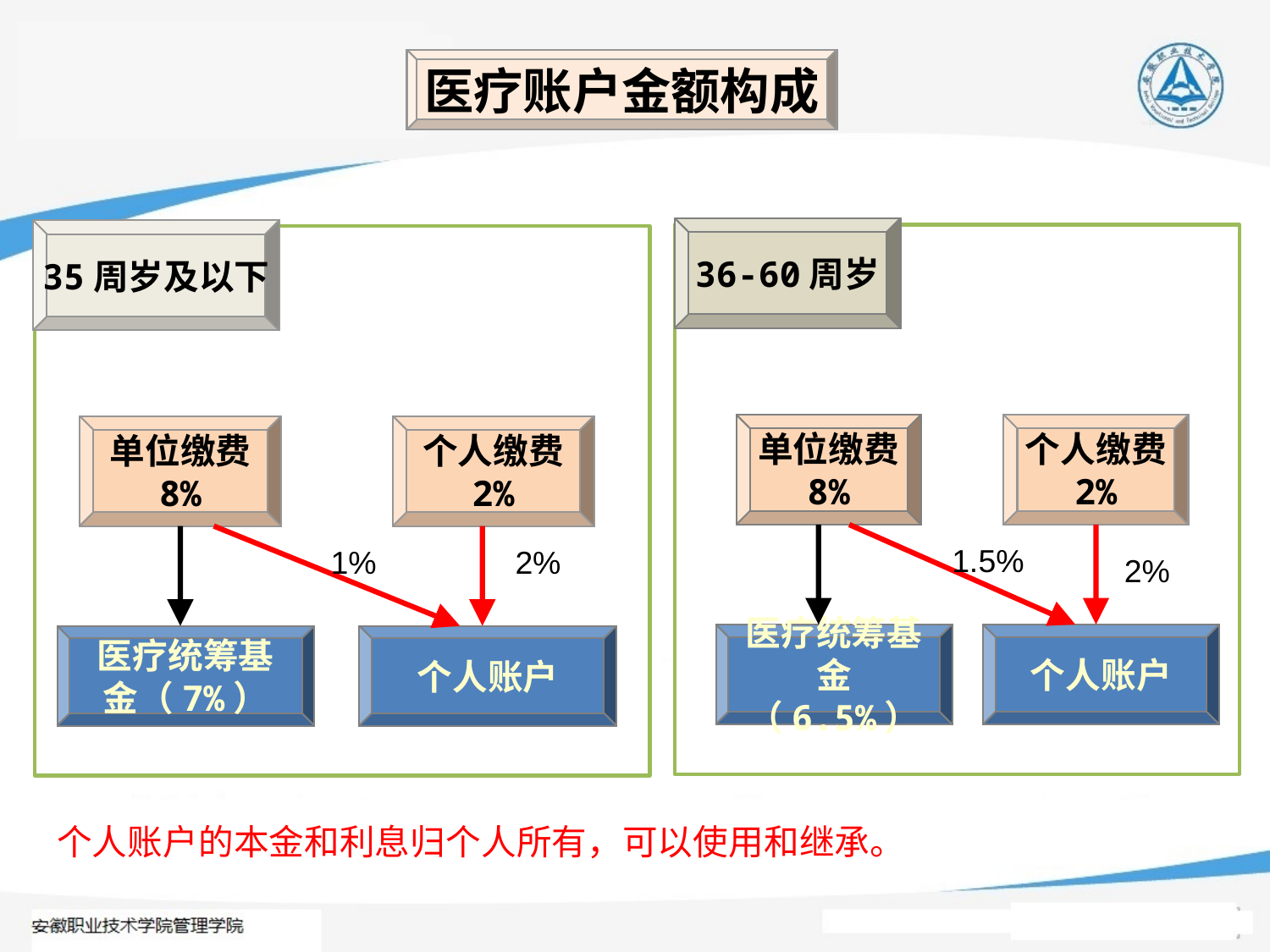

医疗账户金额构成
36-60周岁

单位缴费
8%
个人缴费
2%

1.5%
2%
医疗统筹基金（6.5%）
个人账户
35周岁及以下

单位缴费
8%

个人缴费
2%

1%
2%
医疗统筹基金（7%）
个人账户
个人账户的本金和利息归个人所有，可以使用和继承。